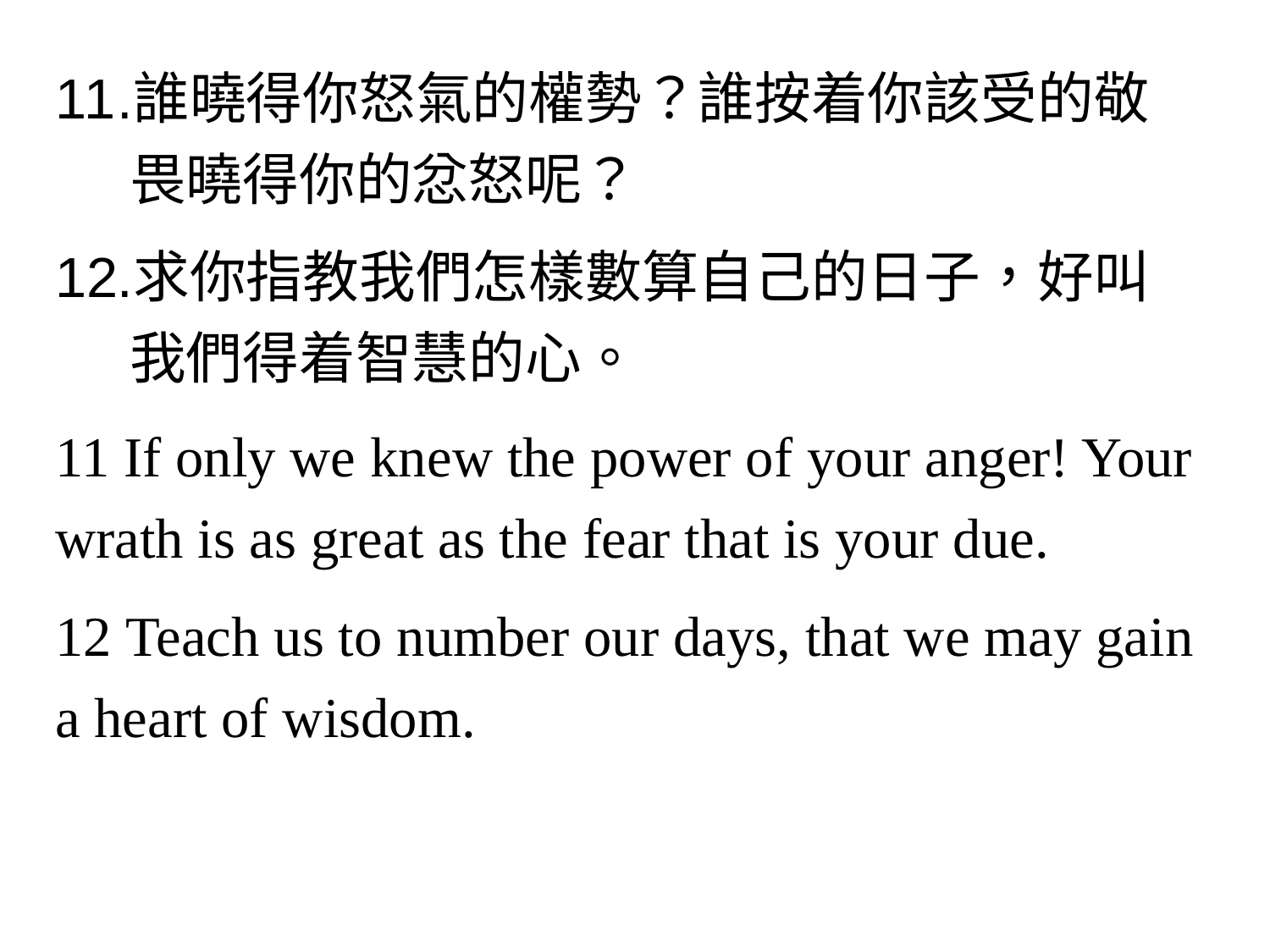

誰曉得你怒氣的權勢？誰按着你該受的敬畏曉得你的忿怒呢？
求你指教我們怎樣數算自己的日子，好叫我們得着智慧的心。
11 If only we knew the power of your anger! Your wrath is as great as the fear that is your due.
12 Teach us to number our days, that we may gain a heart of wisdom.